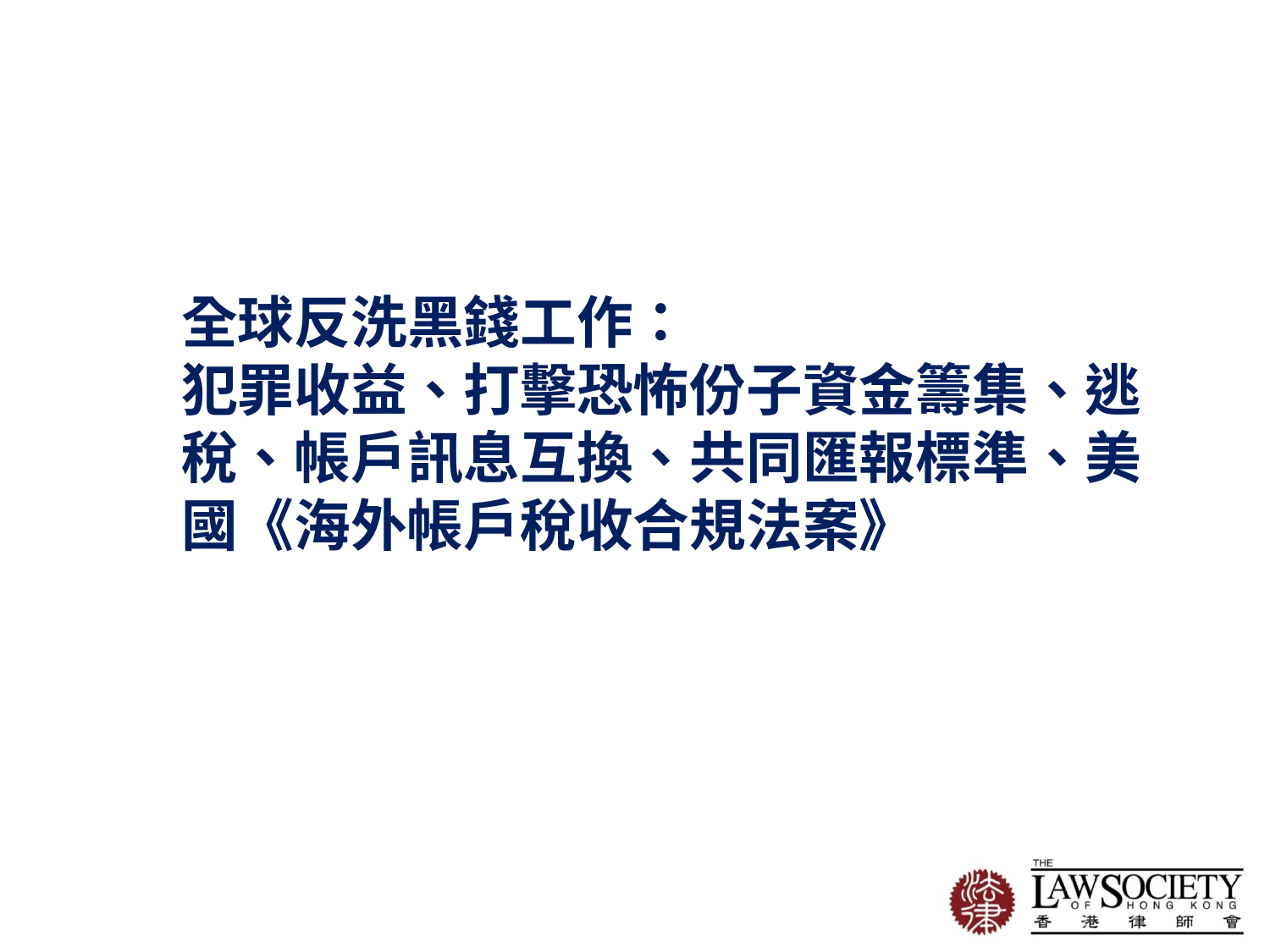

全球反洗黑錢工作：
犯罪收益、打擊恐怖份子資金籌集、逃稅、帳戶訊息互換、共同匯報標準、美國《海外帳戶稅收合規法案》